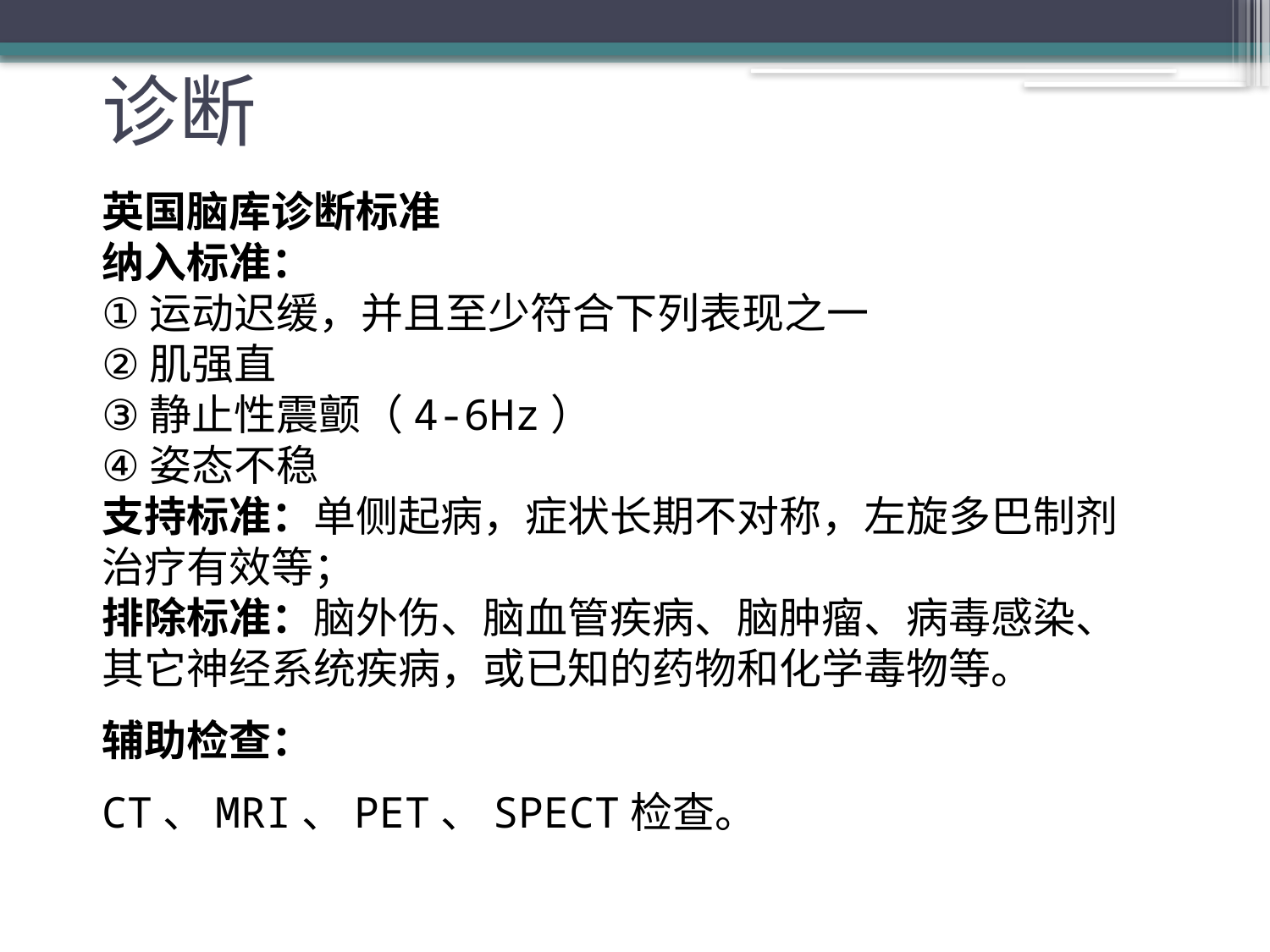

# 诊断
英国脑库诊断标准
纳入标准：
运动迟缓，并且至少符合下列表现之一
肌强直
静止性震颤（4-6Hz）
姿态不稳
支持标准：单侧起病，症状长期不对称，左旋多巴制剂治疗有效等；
排除标准：脑外伤、脑血管疾病、脑肿瘤、病毒感染、其它神经系统疾病，或已知的药物和化学毒物等。
辅助检查：
CT、MRI、PET、SPECT检查。